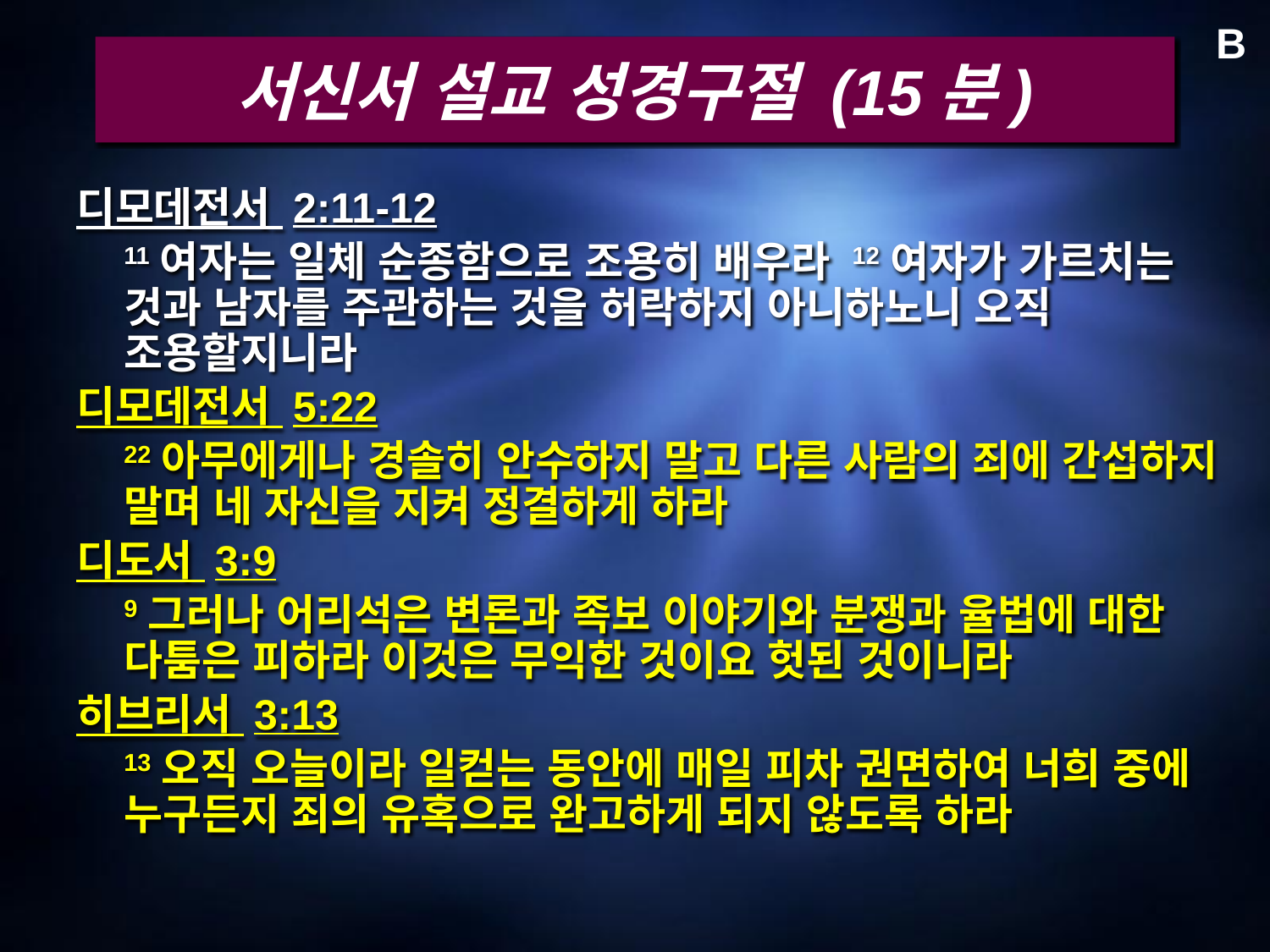

B
# 서신서 설교 성경구절 (15분)
디모데전서 2:11-12
	11여자는 일체 순종함으로 조용히 배우라 12여자가 가르치는 것과 남자를 주관하는 것을 허락하지 아니하노니 오직 조용할지니라
디모데전서 5:22
	22아무에게나 경솔히 안수하지 말고 다른 사람의 죄에 간섭하지 말며 네 자신을 지켜 정결하게 하라
디도서 3:9
	9그러나 어리석은 변론과 족보 이야기와 분쟁과 율법에 대한 다툼은 피하라 이것은 무익한 것이요 헛된 것이니라
히브리서 3:13
	13오직 오늘이라 일컫는 동안에 매일 피차 권면하여 너희 중에 누구든지 죄의 유혹으로 완고하게 되지 않도록 하라